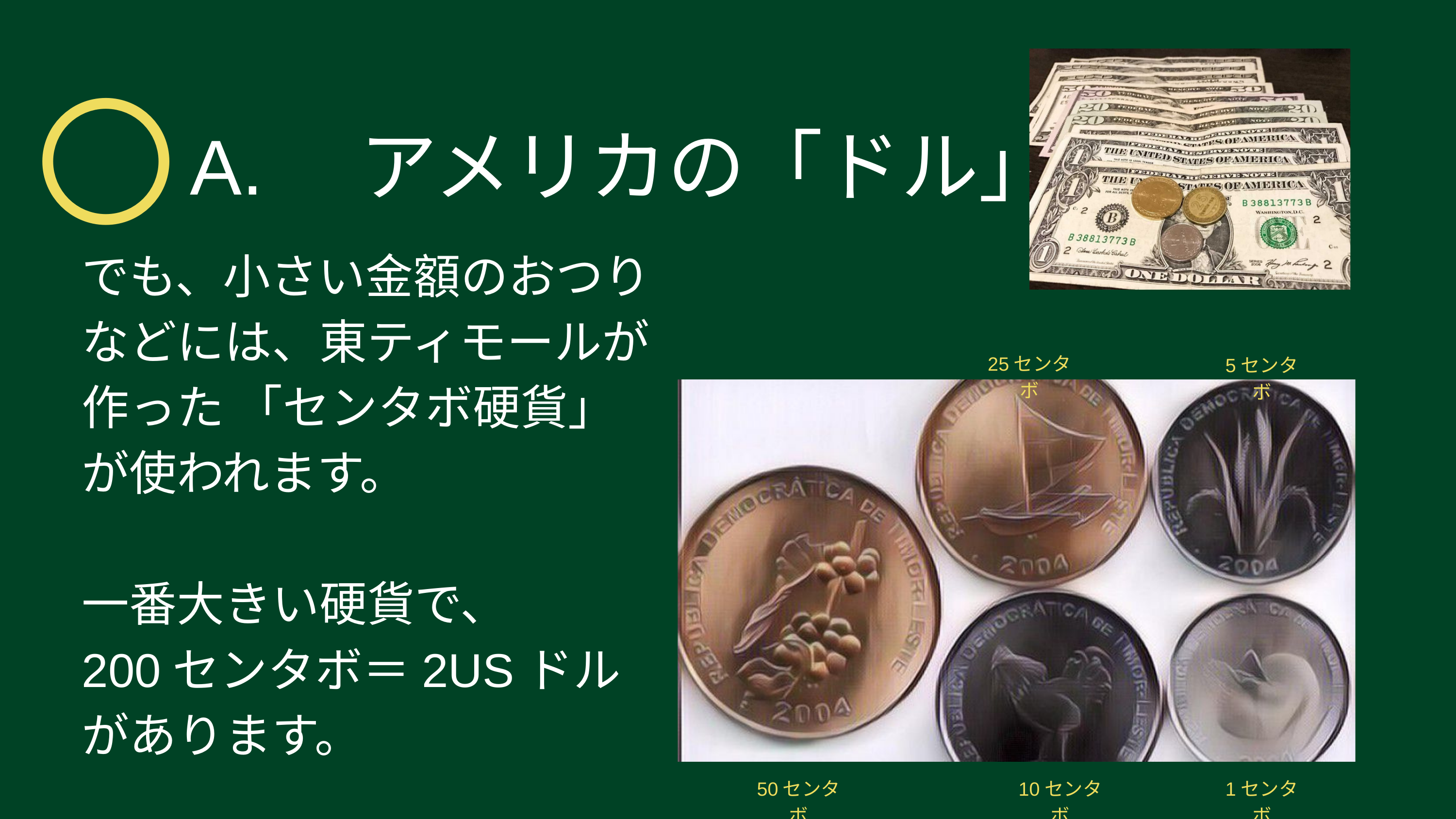

〇

A.　アメリカの「ドル」
でも、小さい金額のおつり などには、東ティモールが作った 「センタボ硬貨」 が使われます。

一番大きい硬貨で、
200センタボ＝2USドルがあります。
25センタボ
5センタボ

50センタボ
10センタボ
1センタボ